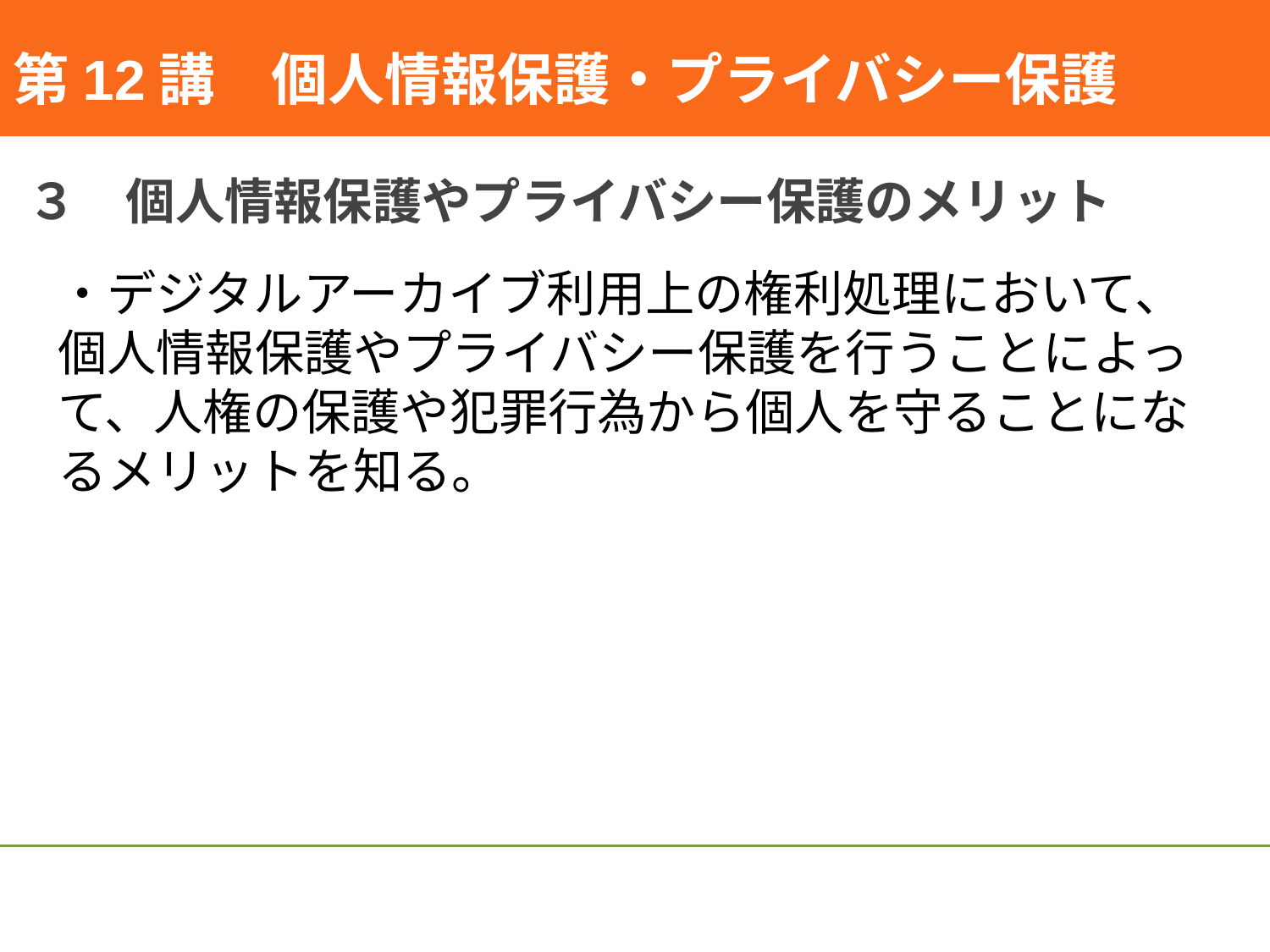

#
第12講　個人情報保護・プライバシー保護
３　個人情報保護やプライバシー保護のメリット
・デジタルアーカイブ利用上の権利処理において、個人情報保護やプライバシー保護を行うことによって、人権の保護や犯罪行為から個人を守ることになるメリットを知る。